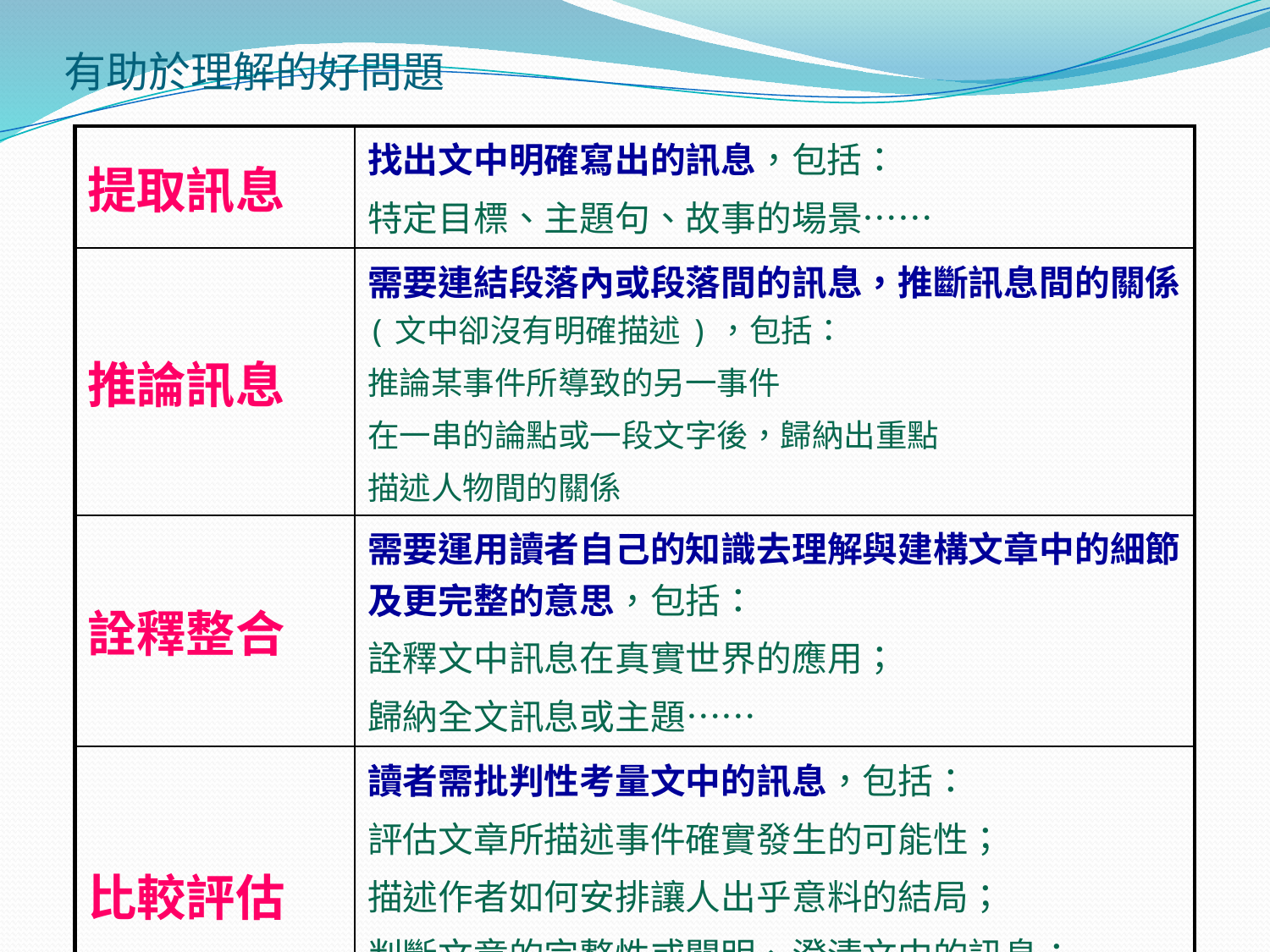

# 有助於理解的好問題
| 提取訊息 | 找出文中明確寫出的訊息，包括： 特定目標、主題句、故事的場景…… |
| --- | --- |
| 推論訊息 | 需要連結段落內或段落間的訊息，推斷訊息間的關係(文中卻沒有明確描述)，包括： 推論某事件所導致的另一事件 在一串的論點或一段文字後，歸納出重點 描述人物間的關係 |
| 詮釋整合 | 需要運用讀者自己的知識去理解與建構文章中的細節及更完整的意思，包括： 詮釋文中訊息在真實世界的應用； 歸納全文訊息或主題…… |
| 比較評估 | 讀者需批判性考量文中的訊息，包括： 評估文章所描述事件確實發生的可能性； 描述作者如何安排讓人出乎意料的結局； 判斷文章的完整性或闡明、澄清文中的訊息； 找出作者論述的立場 |